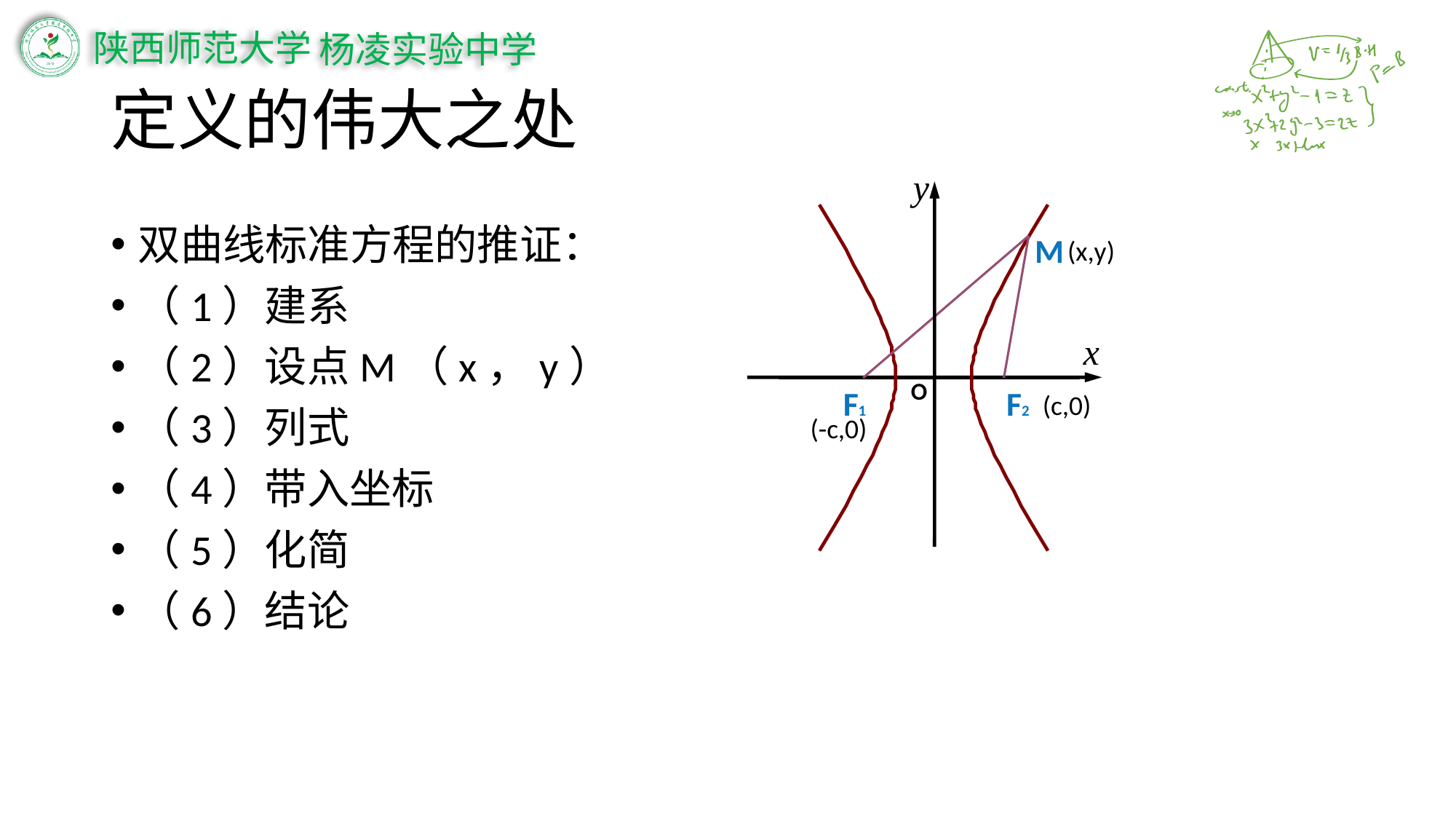

# 定义的伟大之处
y

M

F1
F2
双曲线标准方程的推证：
（1）建系
（2）设点M（x，y）
（3）列式
（4）带入坐标
（5）化简
（6）结论
(x,y)
x

O

(c,0)
(-c,0)